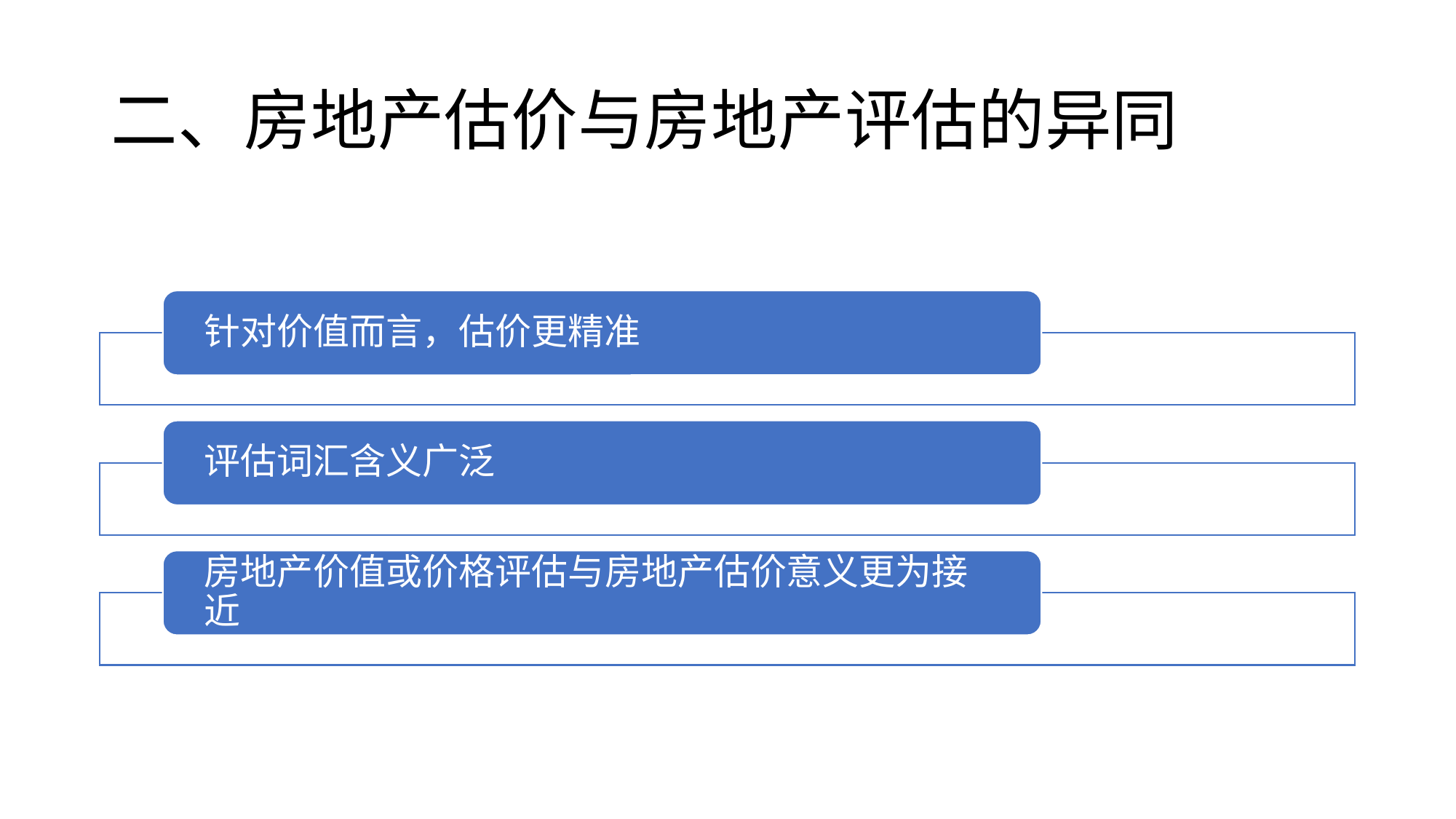

# 二、房地产估价与房地产评估的异同
针对价值而言，估价更精准
评估词汇含义广泛
房地产价值或价格评估与房地产估价意义更为接近